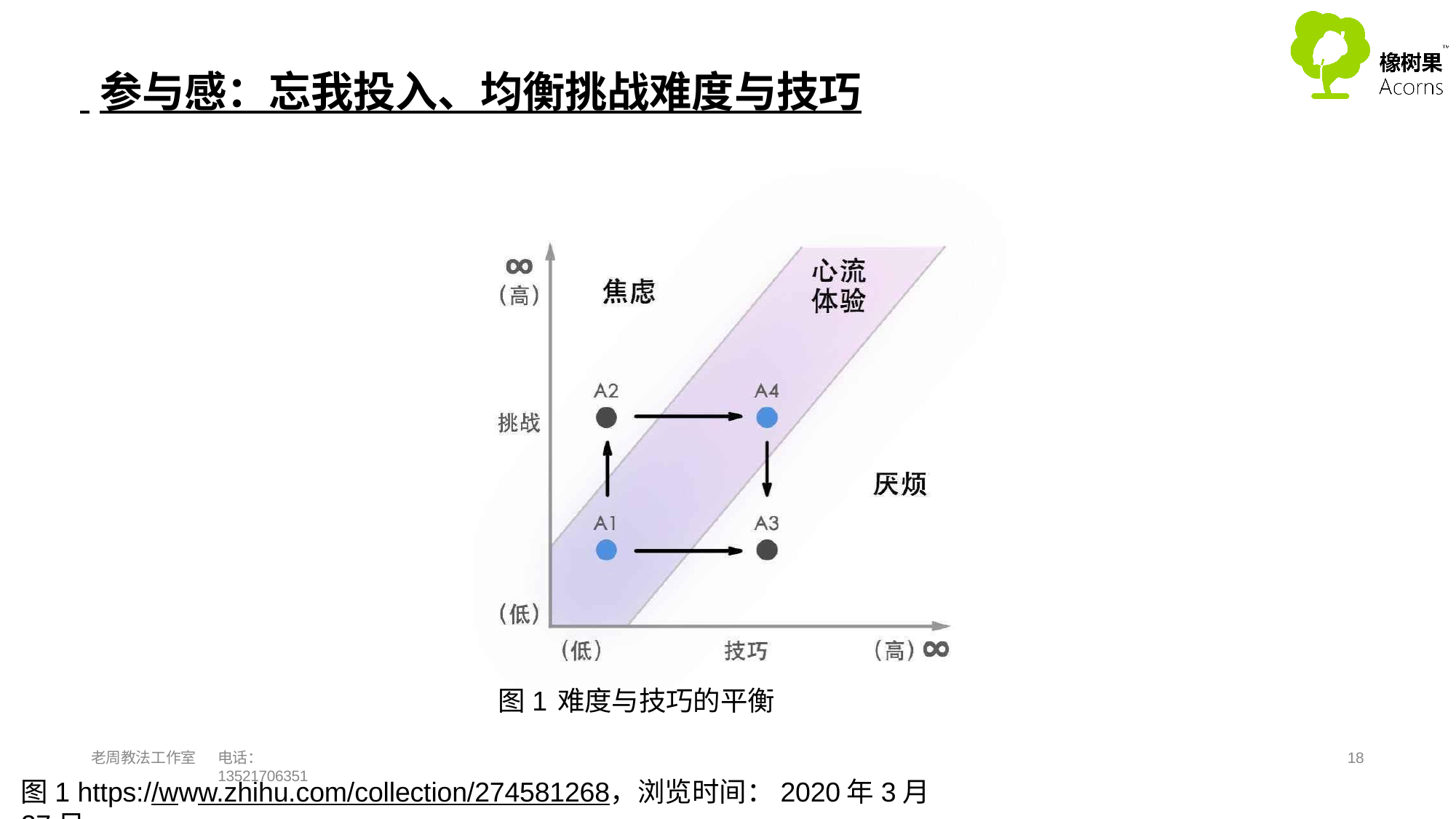

# 参与感：忘我投入、均衡挑战难度与技巧

图1	难度与技巧的平衡
老周教法工作室
电话：13521706351
18
图1 https://www.zhihu.com/collection/274581268，浏览时间：2020年3月27日